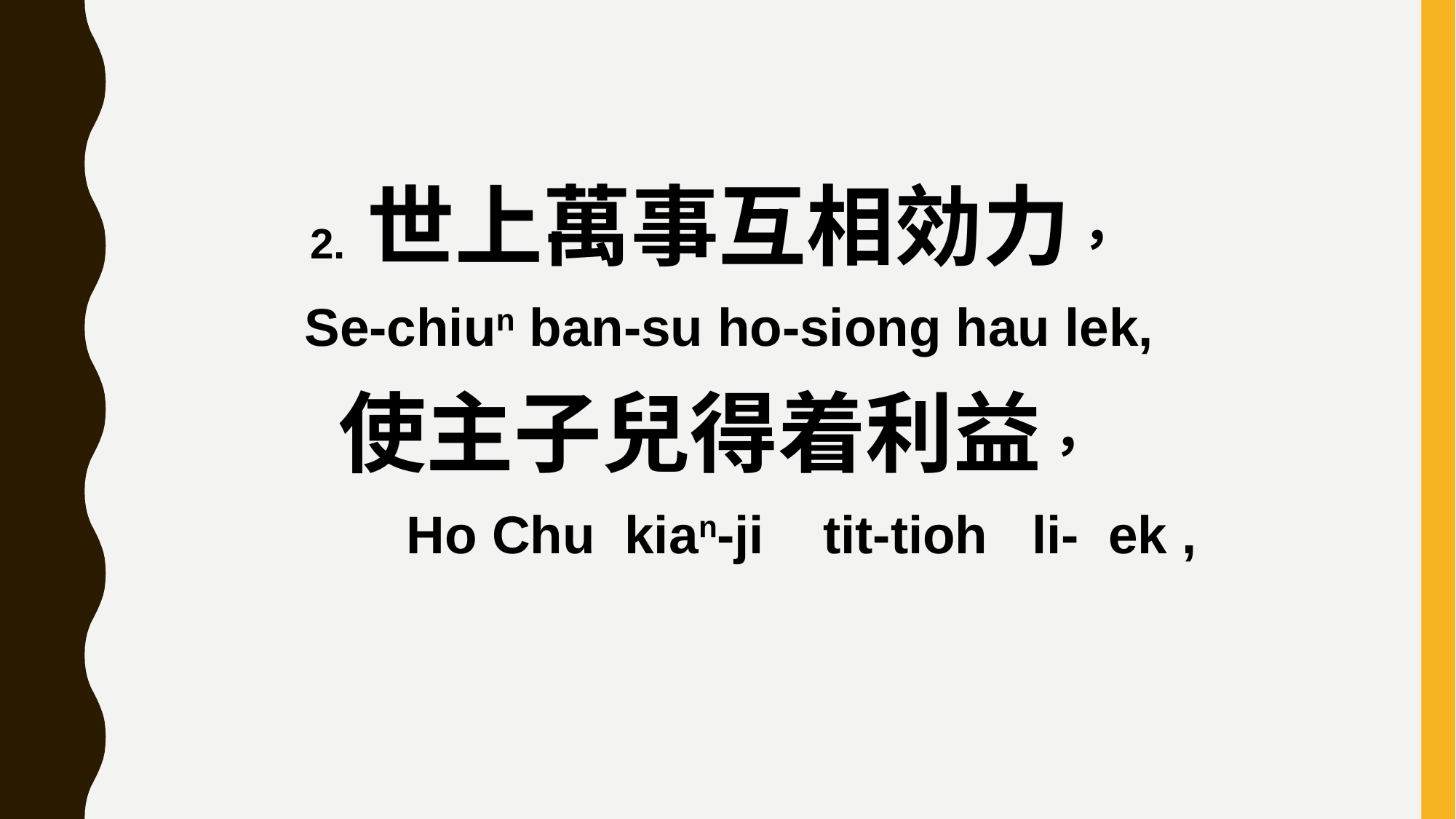

2. 世上萬事互相効力，
  Se-chiun ban-su ho-siong hau lek,
使主子兒得着利益，
                Ho Chu  kian-ji    tit-tioh   li-  ek ,